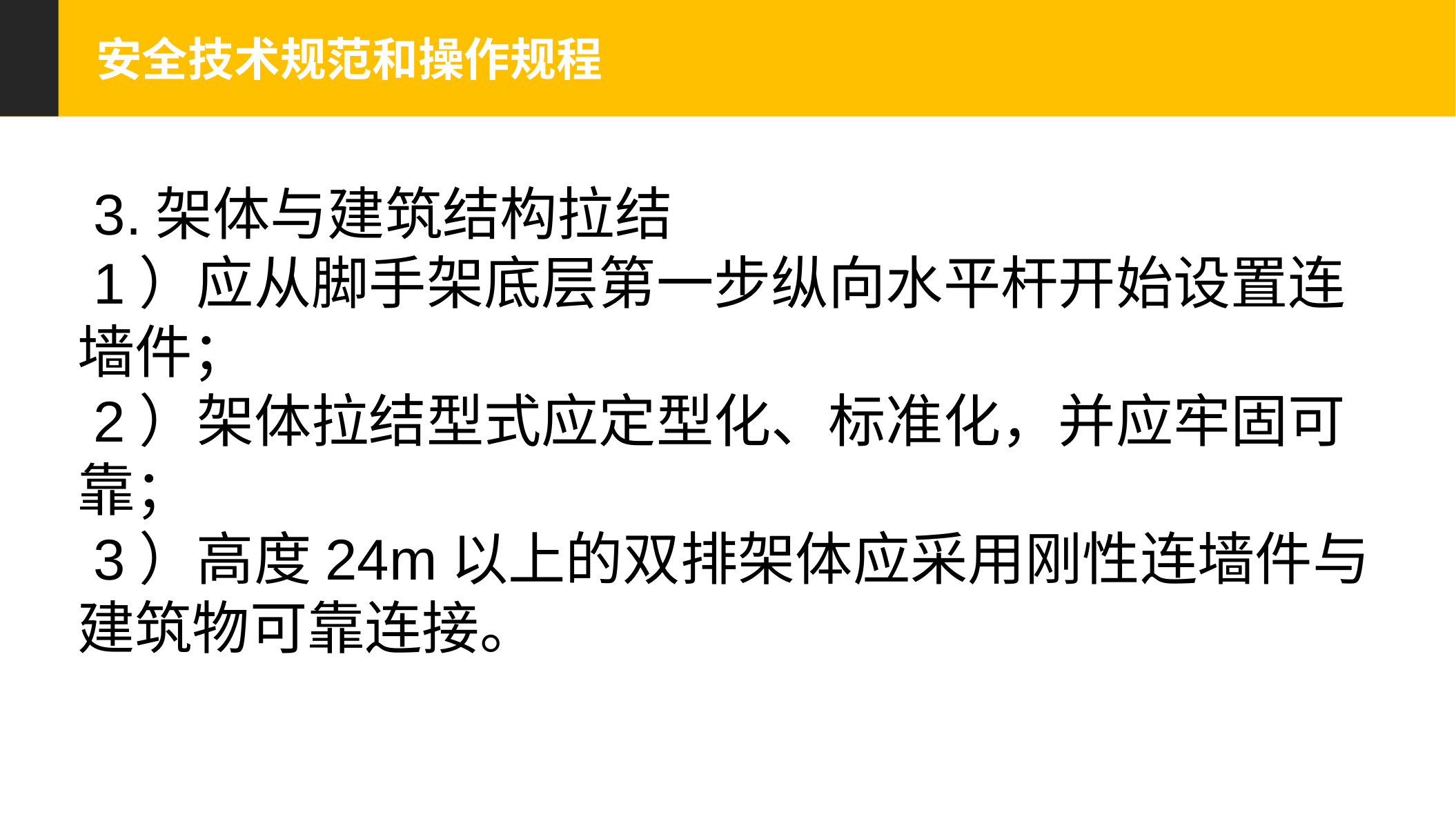

安全技术规范和操作规程
 3.架体与建筑结构拉结
 1）应从脚手架底层第一步纵向水平杆开始设置连墙件；
 2）架体拉结型式应定型化、标准化，并应牢固可靠；
 3）高度24m以上的双排架体应采用刚性连墙件与建筑物可靠连接。